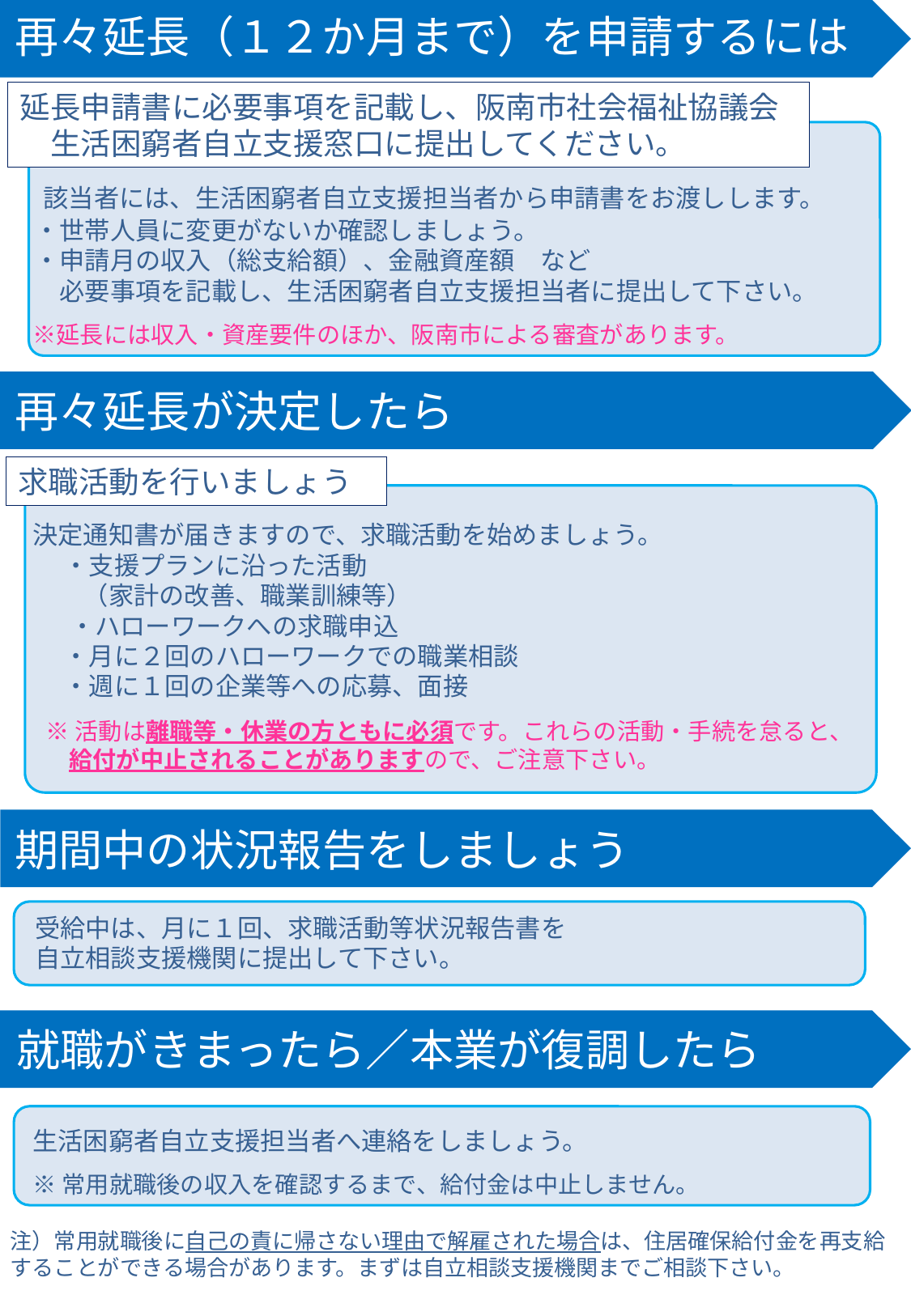

再々延長（１２か月まで）を申請するには
延長申請書に必要事項を記載し、阪南市社会福祉協議会　生活困窮者自立支援窓口に提出してください。

　該当者には、生活困窮者自立支援担当者から申請書をお渡しします。
　・世帯人員に変更がないか確認しましょう。
　・申請月の収入（総支給額）、金融資産額　など
　　必要事項を記載し、生活困窮者自立支援担当者に提出して下さい。
　※延長には収入・資産要件のほか、阪南市による審査があります。

再々延長が決定したら
求職活動を行いましょう

決定通知書が届きますので、求職活動を始めましょう。
　 ・支援プランに沿った活動
　　（家計の改善、職業訓練等）
 　・ハローワークへの求職申込
　 ・月に２回のハローワークでの職業相談
　 ・週に１回の企業等への応募、面接
※活動は離職等・休業の方ともに必須です。これらの活動・手続を怠ると、
　給付が中止されることがありますので、ご注意下さい。

期間中の状況報告をしましょう

受給中は、月に１回、求職活動等状況報告書を
自立相談支援機関に提出して下さい。

就職がきまったら／本業が復調したら

生活困窮者自立支援担当者へ連絡をしましょう。
※常用就職後の収入を確認するまで、給付金は中止しません。
注）常用就職後に自己の責に帰さない理由で解雇された場合は、住居確保給付金を再支給することができる場合があります。まずは自立相談支援機関までご相談下さい。